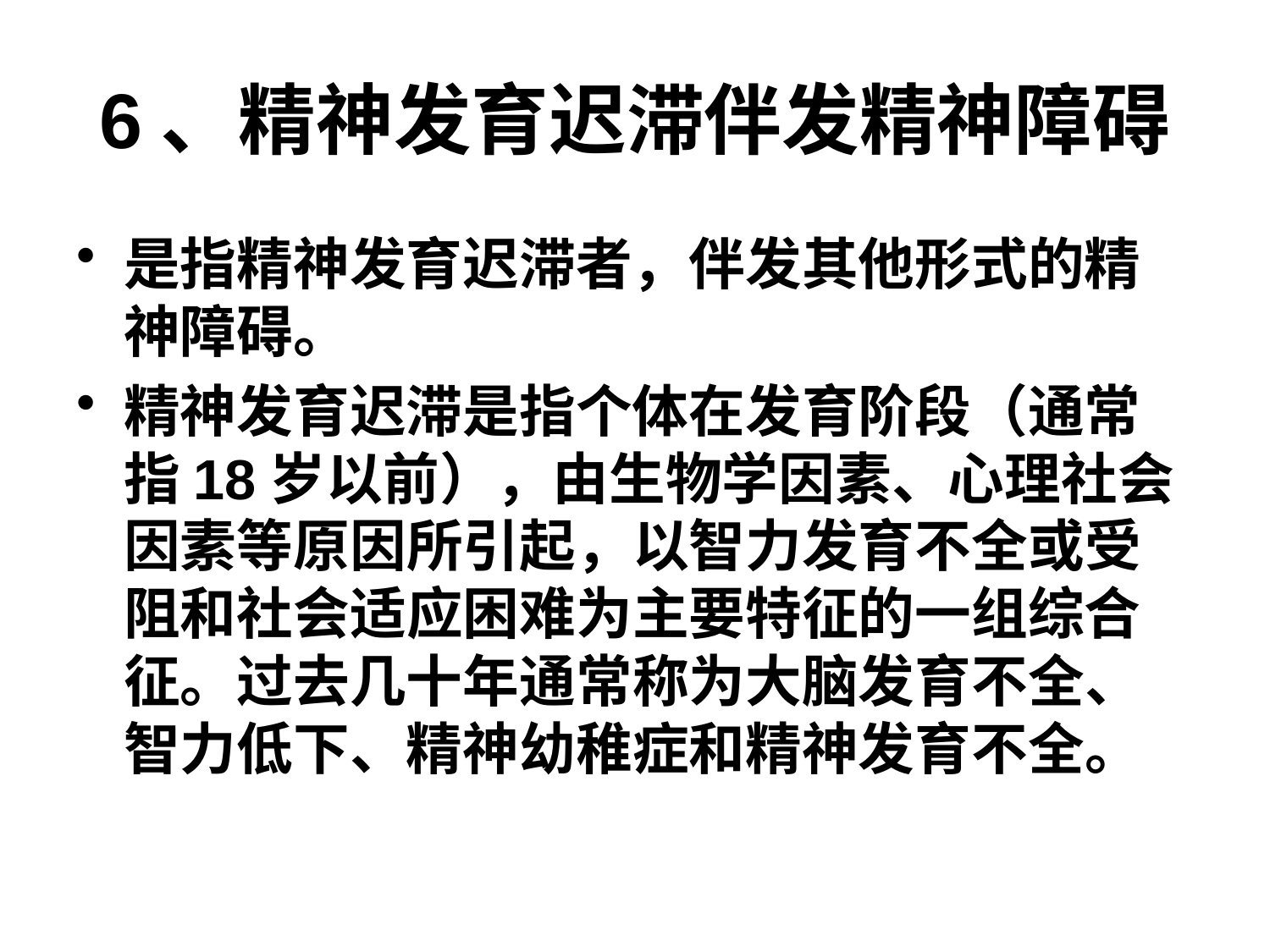

# 6、精神发育迟滞伴发精神障碍
是指精神发育迟滞者，伴发其他形式的精神障碍。
精神发育迟滞是指个体在发育阶段（通常指18岁以前），由生物学因素、心理社会因素等原因所引起，以智力发育不全或受阻和社会适应困难为主要特征的一组综合征。过去几十年通常称为大脑发育不全、智力低下、精神幼稚症和精神发育不全。